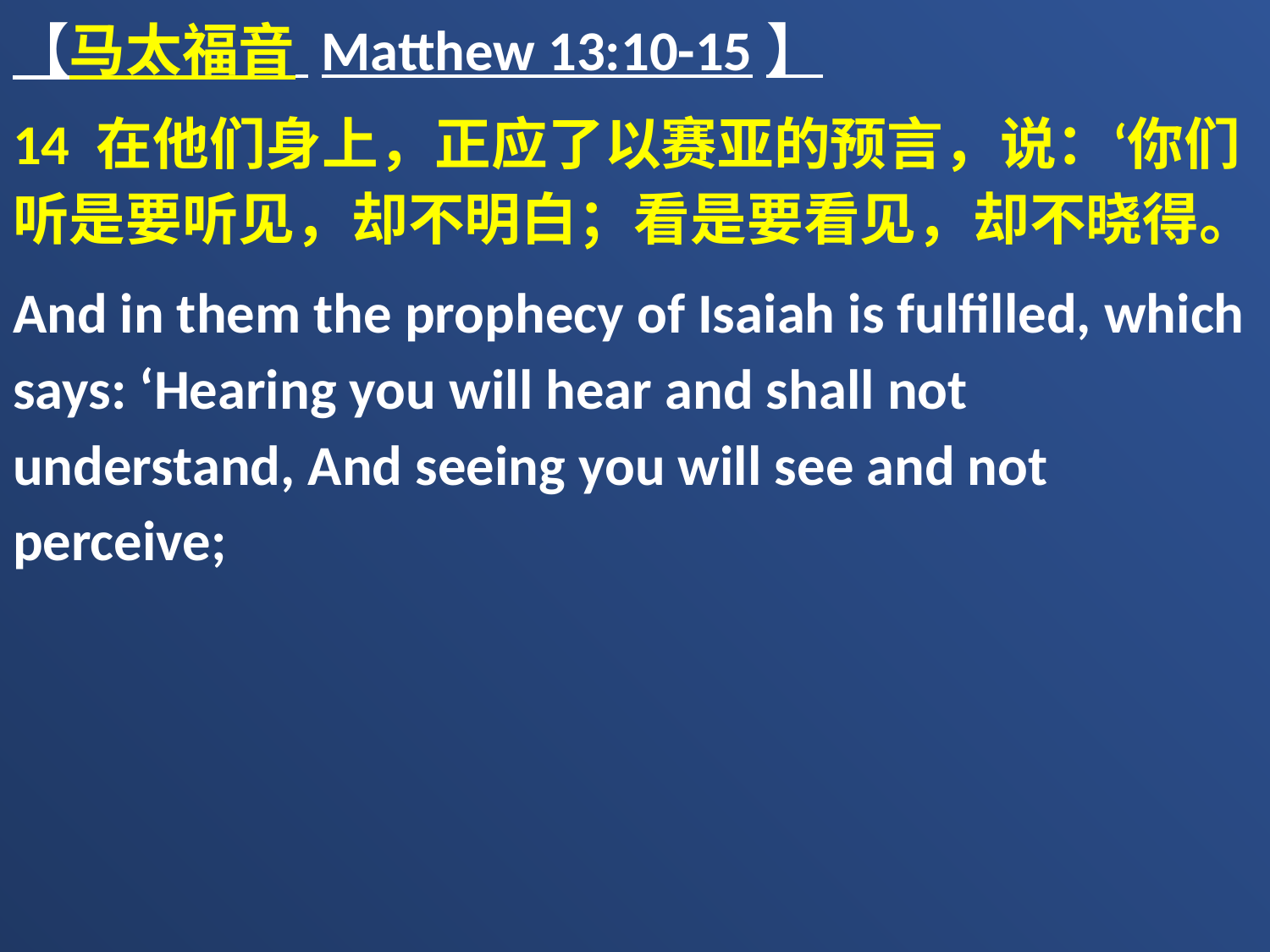

【马太福音 Matthew 13:10-15】
14 在他们身上，正应了以赛亚的预言，说：‘你们听是要听见，却不明白；看是要看见，却不晓得。
And in them the prophecy of Isaiah is fulfilled, which says: ‘Hearing you will hear and shall not understand, And seeing you will see and not perceive;